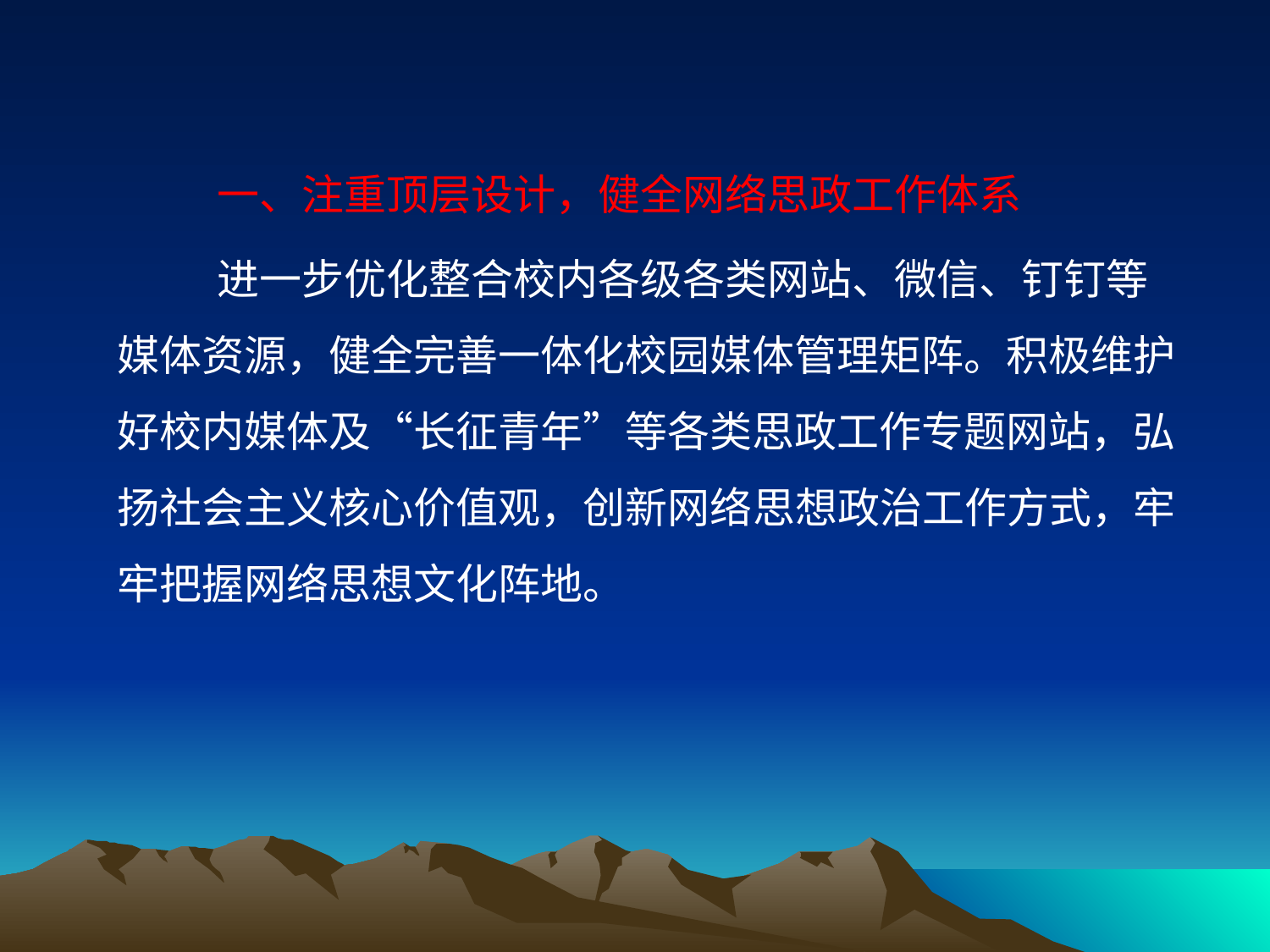

一、注重顶层设计，健全网络思政工作体系
进一步优化整合校内各级各类网站、微信、钉钉等媒体资源，健全完善一体化校园媒体管理矩阵。积极维护好校内媒体及“长征青年”等各类思政工作专题网站，弘扬社会主义核心价值观，创新网络思想政治工作方式，牢牢把握网络思想文化阵地。